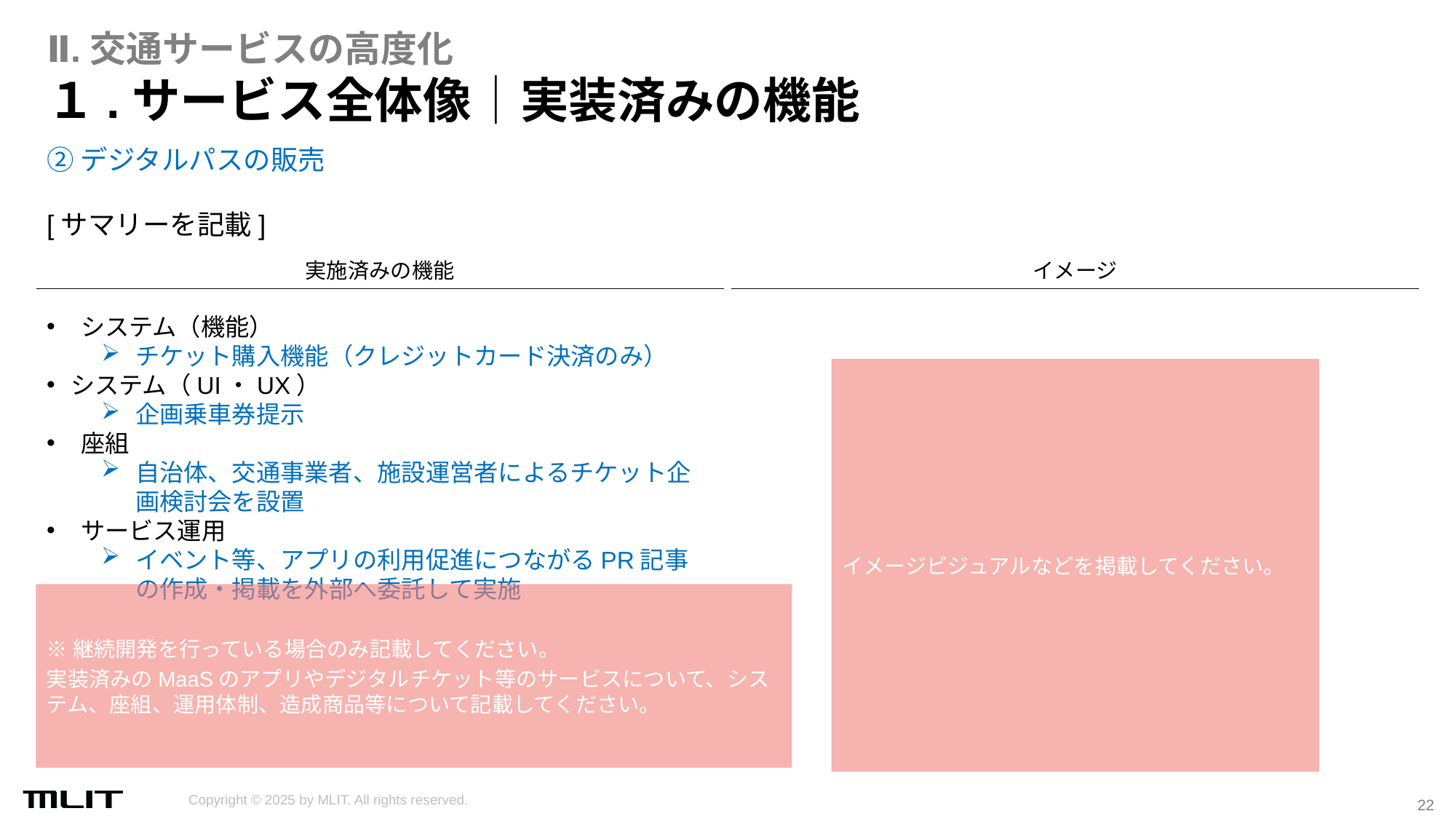

Ⅱ.交通サービスの高度化
# １.サービス全体像│実装済みの機能
②デジタルパスの販売
[サマリーを記載]
実施済みの機能
イメージ
システム（機能）
チケット購入機能（クレジットカード決済のみ）
システム（UI・UX）
企画乗車券提示
座組
自治体、交通事業者、施設運営者によるチケット企画検討会を設置
サービス運用
イベント等、アプリの利用促進につながるPR記事の作成・掲載を外部へ委託して実施

イメージビジュアルなどを掲載してください。
※継続開発を行っている場合のみ​記載してください。
実装済みのMaaSのアプリやデジタルチケット等のサービスについて、システム、座組、運用体制、造成商品等について記載してください。​